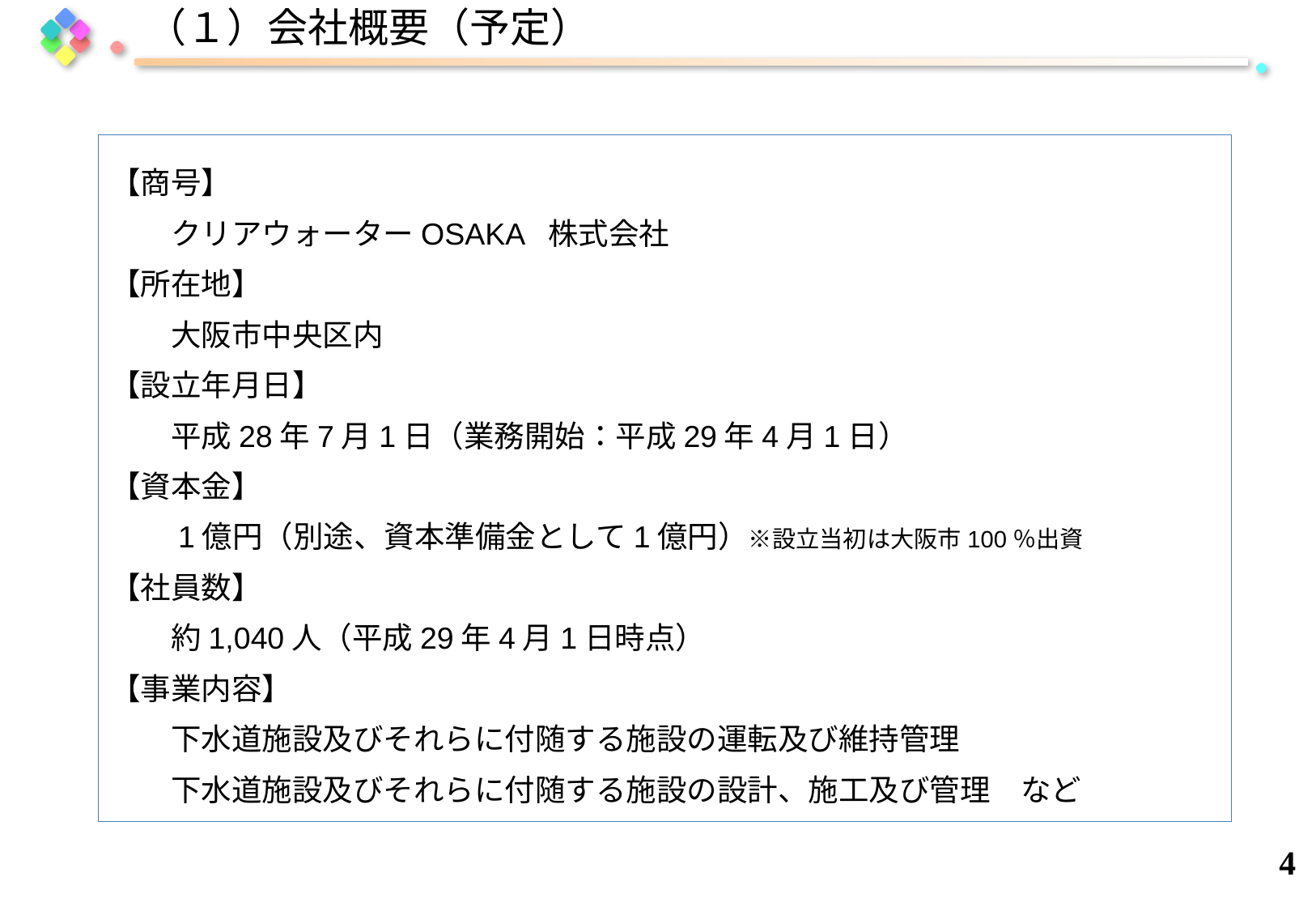

# （１）会社概要（予定）
【商号】
　　クリアウォーターOSAKA  株式会社
【所在地】
　　大阪市中央区内
【設立年月日】
　　平成28年7月1日（業務開始：平成29年4月1日）
【資本金】
　　1億円（別途、資本準備金として1億円）※設立当初は大阪市100％出資
【社員数】
　　約1,040人（平成29年4月1日時点）
【事業内容】
　　下水道施設及びそれらに付随する施設の運転及び維持管理
　　下水道施設及びそれらに付随する施設の設計、施工及び管理　など
4